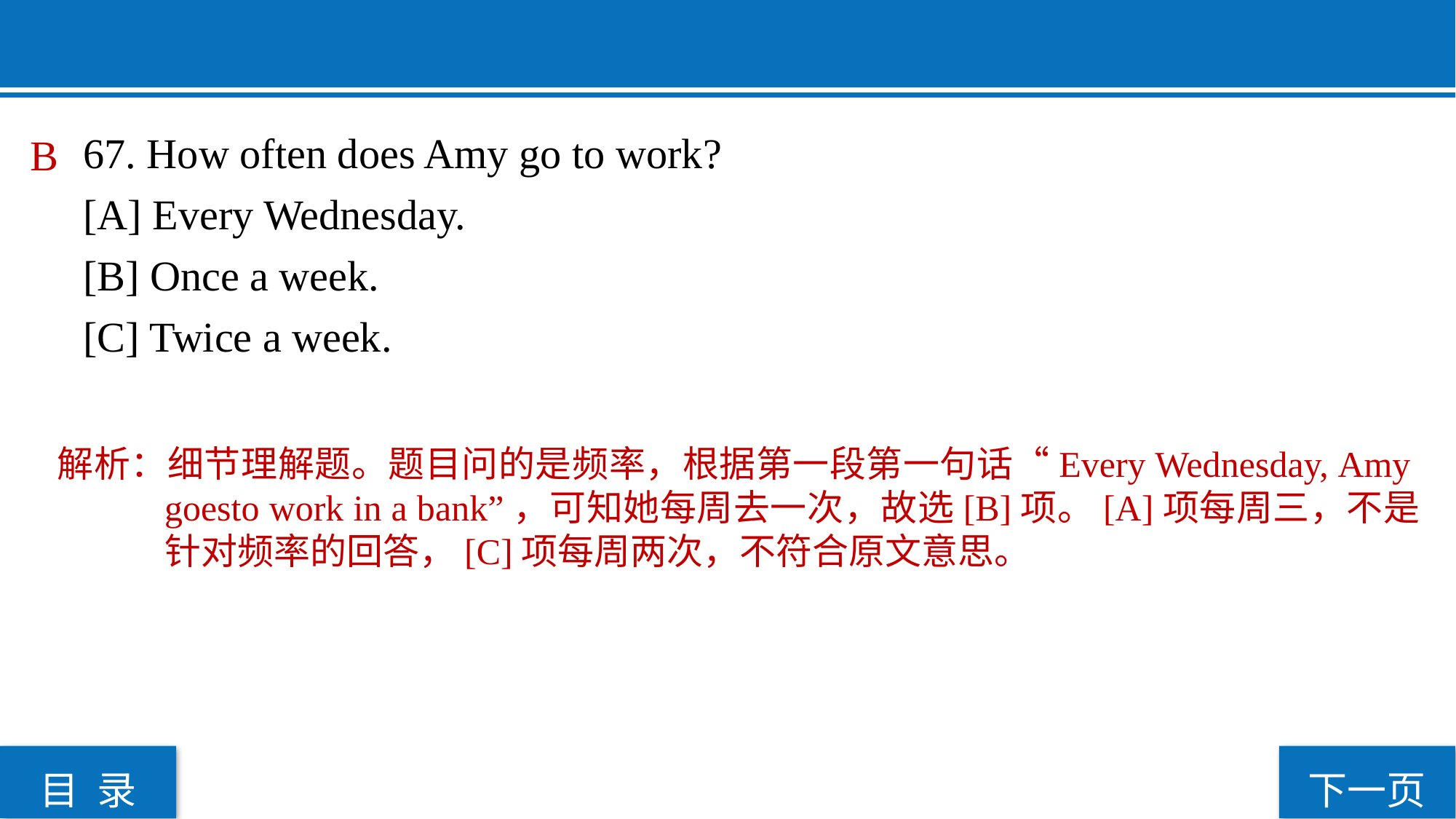

67. How often does Amy go to work?
[A] Every Wednesday.
[B] Once a week.
[C] Twice a week.
B
解析：细节理解题。题目问的是频率，根据第一段第一句话“Every Wednesday, Amy goesto work in a bank”，可知她每周去一次，故选[B]项。[A]项每周三，不是针对频率的回答，[C]项每周两次，不符合原文意思。